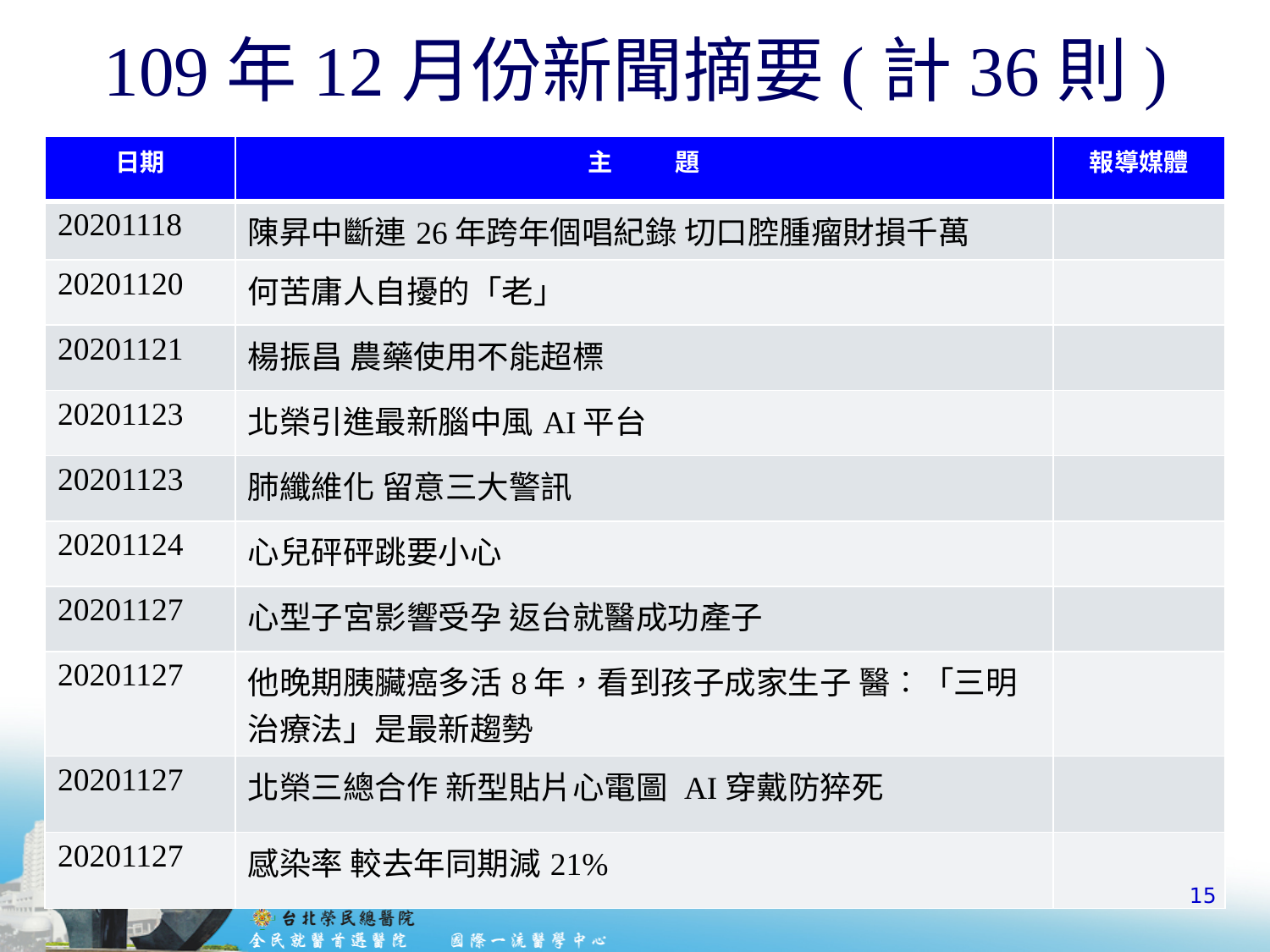

# 109年12月份新聞摘要(計36則)
| 日期 | 主 題 | 報導媒體 |
| --- | --- | --- |
| 20201118 | 陳昇中斷連26年跨年個唱紀錄 切口腔腫瘤財損千萬 |  |
| 20201120 | 何苦庸人自擾的「老」 |  |
| 20201121 | 楊振昌 農藥使用不能超標 |  |
| 20201123 | 北榮引進最新腦中風AI平台 |  |
| 20201123 | 肺纖維化 留意三大警訊 |  |
| 20201124 | 心兒砰砰跳要小心 |  |
| 20201127 | 心型子宮影響受孕 返台就醫成功產子 |  |
| 20201127 | 他晚期胰臟癌多活8年，看到孩子成家生子 醫︰「三明治療法」是最新趨勢 |  |
| 20201127 | 北榮三總合作 新型貼片心電圖 AI穿戴防猝死 |  |
| 20201127 | 感染率 較去年同期減21% |  |
15